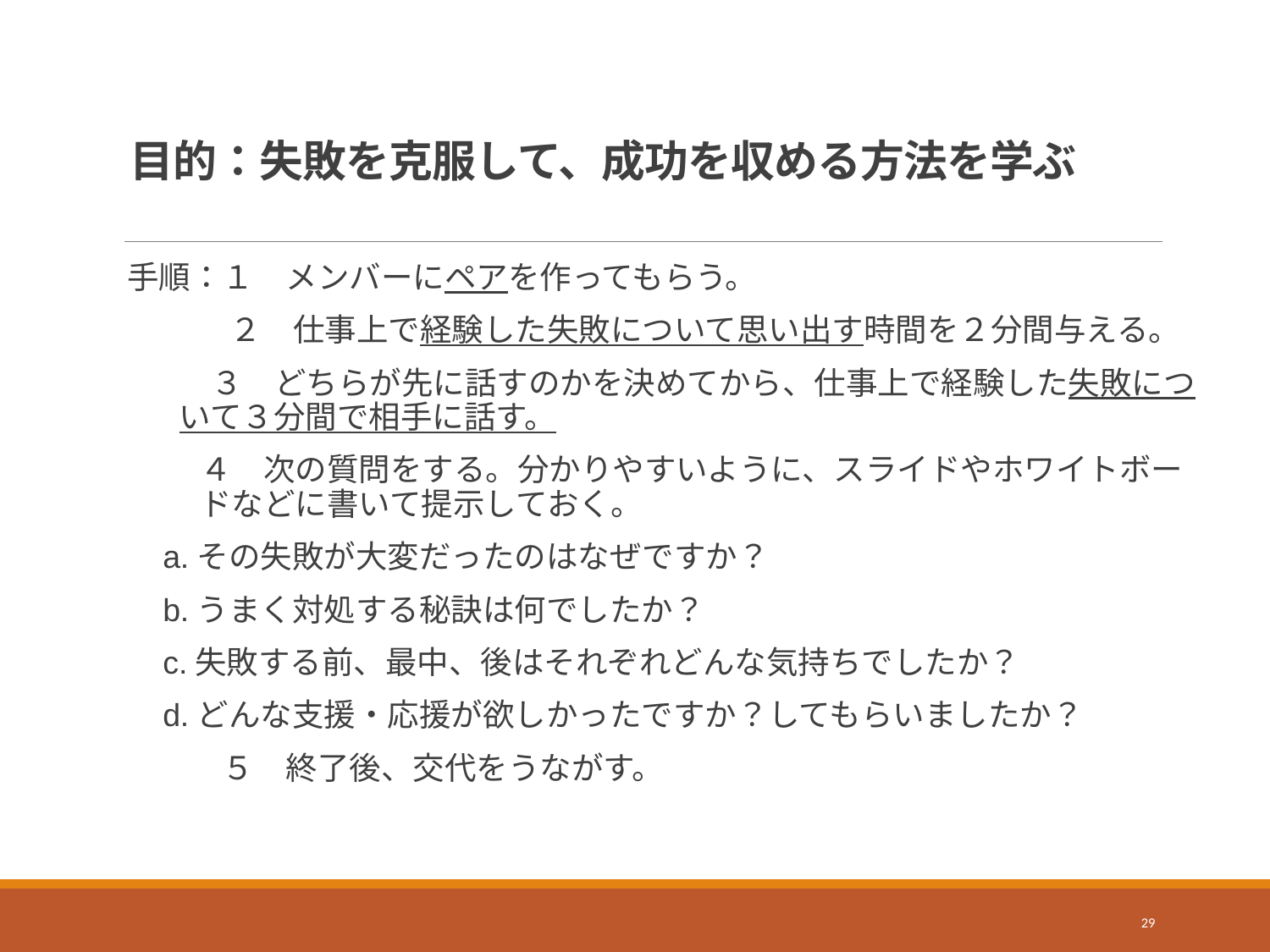

# 目的：失敗を克服して、成功を収める方法を学ぶ
手順：１　メンバーにペアを作ってもらう。
　　　 ２　仕事上で経験した失敗について思い出す時間を２分間与える。
　３　どちらが先に話すのかを決めてから、仕事上で経験した失敗について３分間で相手に話す。
４　次の質問をする。分かりやすいように、スライドやホワイトボードなどに書いて提示しておく。
    a.その失敗が大変だったのはなぜですか？
    b.うまく対処する秘訣は何でしたか？
    c.失敗する前、最中、後はそれぞれどんな気持ちでしたか？
    d.どんな支援・応援が欲しかったですか？してもらいましたか？
　　　５　終了後、交代をうながす。

29